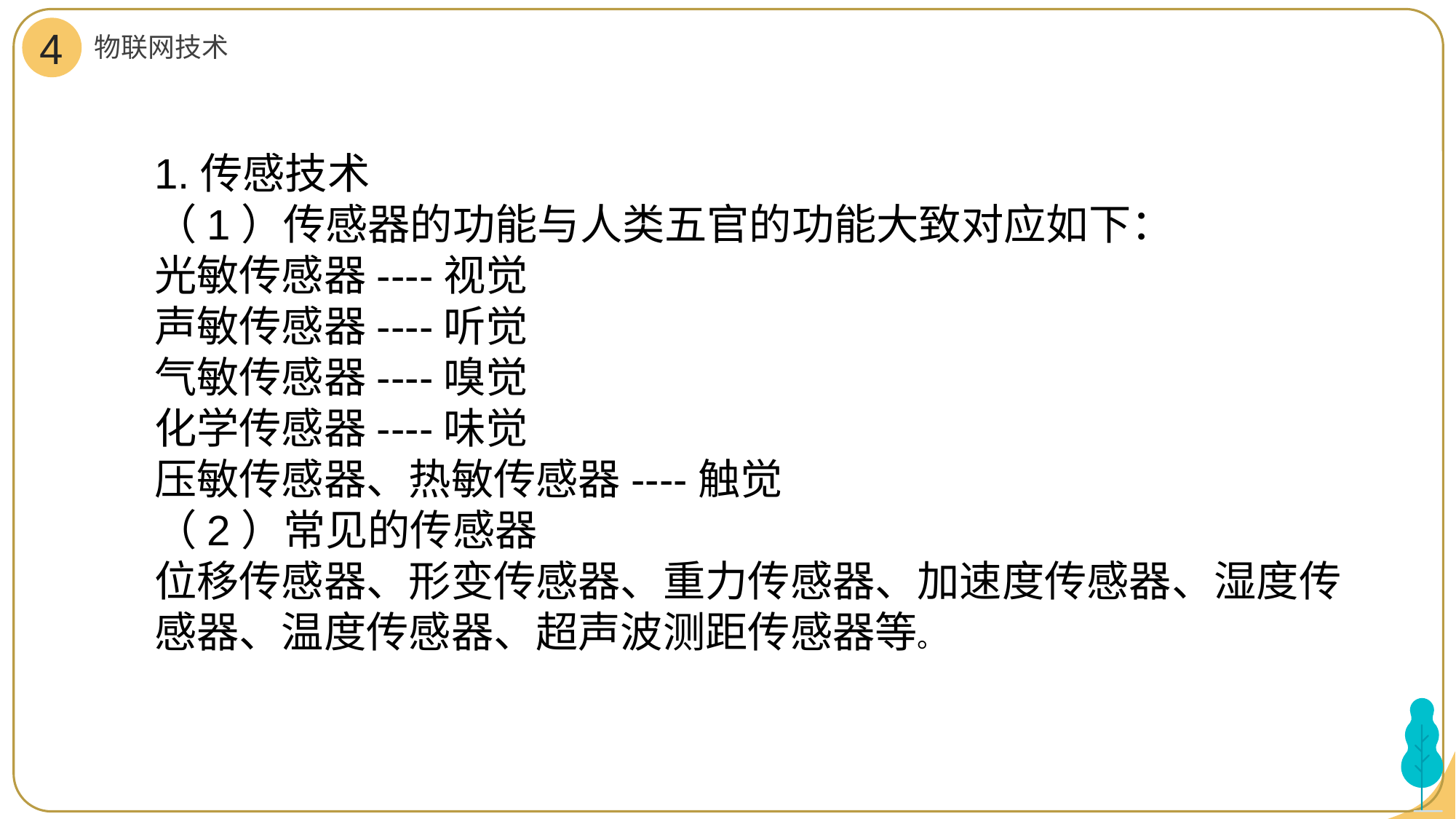

物联网技术
4
1.传感技术
（1）传感器的功能与人类五官的功能大致对应如下：
光敏传感器----视觉
声敏传感器----听觉
气敏传感器----嗅觉
化学传感器----味觉
压敏传感器、热敏传感器----触觉
（2）常见的传感器
位移传感器、形变传感器、重力传感器、加速度传感器、湿度传感器、温度传感器、超声波测距传感器等。